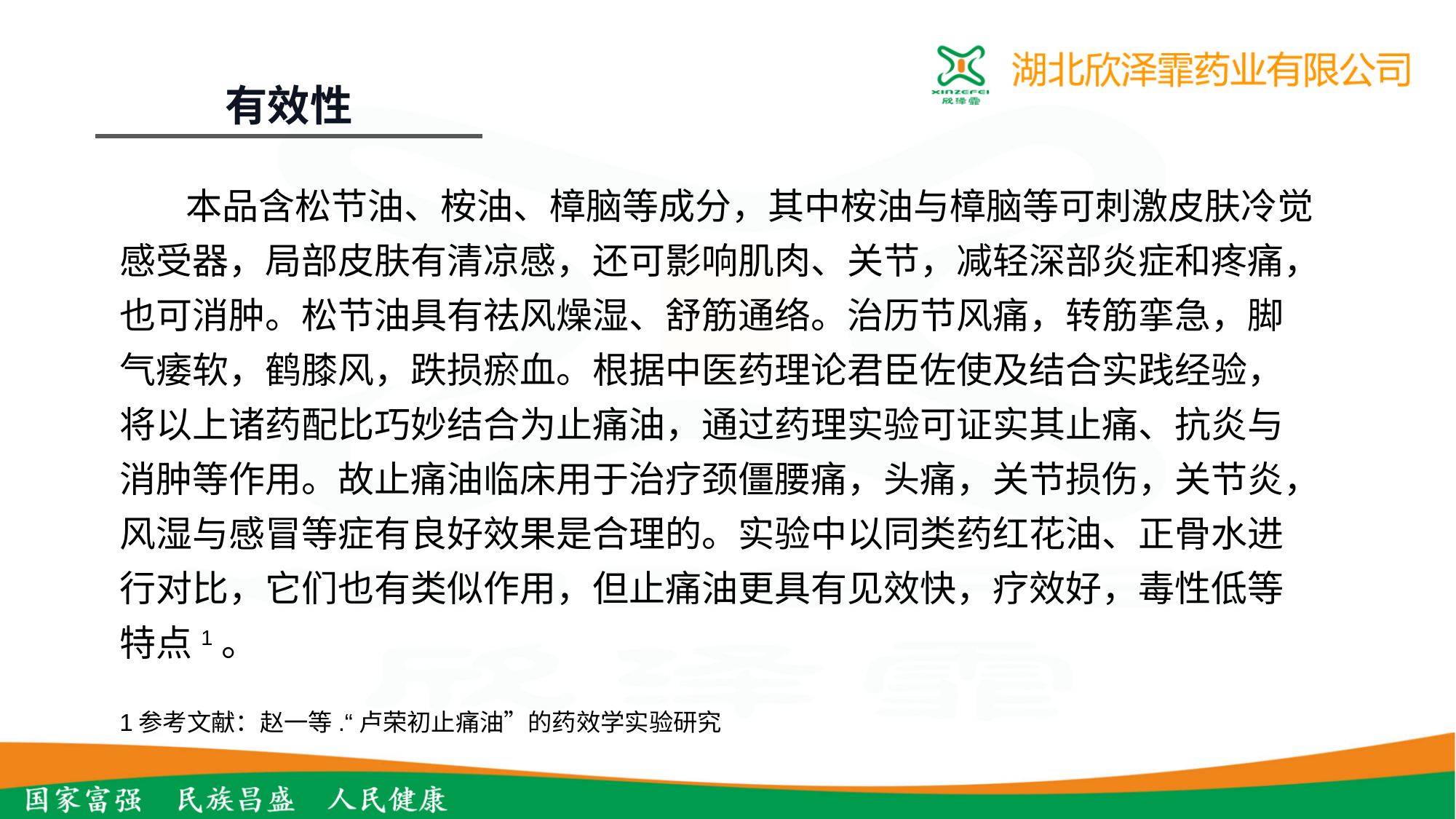

有效性
       本品含松节油、桉油、樟脑等成分，其中桉油与樟脑等可刺激皮肤冷觉感受器，局部皮肤有清凉感，还可影响肌肉、关节，减轻深部炎症和疼痛，也可消肿。松节油具有祛风燥湿、舒筋通络。治历节风痛，转筋挛急，脚气痿软，鹤膝风，跌损瘀血。根据中医药理论君臣佐使及结合实践经验，将以上诸药配比巧妙结合为止痛油，通过药理实验可证实其止痛、抗炎与消肿等作用。故止痛油临床用于治疗颈僵腰痛，头痛，关节损伤，关节炎，风湿与感冒等症有良好效果是合理的。实验中以同类药红花油、正骨水进行对比，它们也有类似作用，但止痛油更具有见效快，疗效好，毒性低等特点1。

1参考文献：赵一等.“卢荣初止痛油”的药效学实验研究